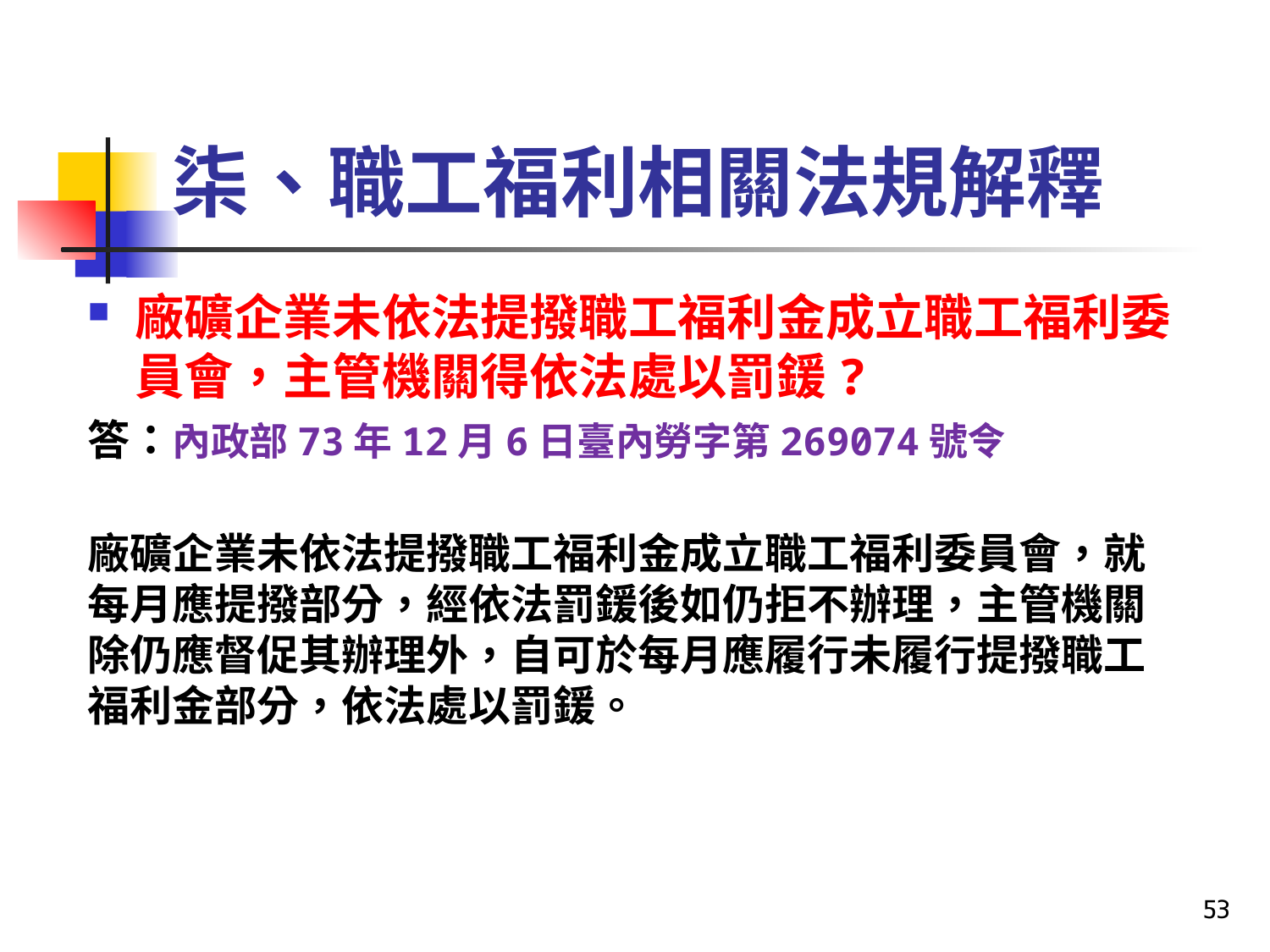

# 柒、職工福利相關法規解釋
廠礦企業未依法提撥職工福利金成立職工福利委員會，主管機關得依法處以罰鍰?
答：內政部73年12月6日臺內勞字第269074號令

廠礦企業未依法提撥職工福利金成立職工福利委員會，就每月應提撥部分，經依法罰鍰後如仍拒不辦理，主管機關除仍應督促其辦理外，自可於每月應履行未履行提撥職工福利金部分，依法處以罰鍰。
53